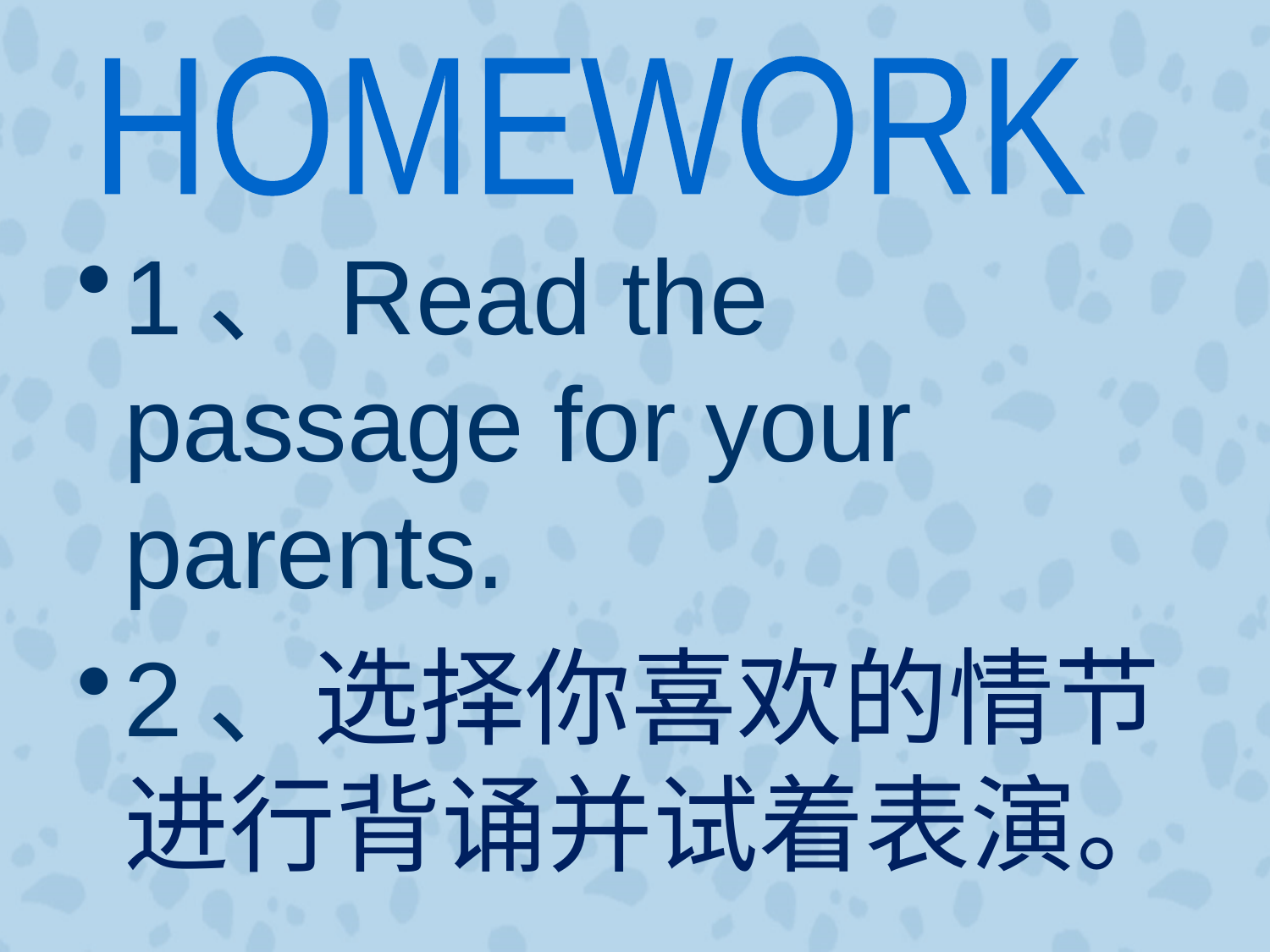

HOMEWORK
1、Read the passage for your parents.
2、选择你喜欢的情节进行背诵并试着表演。